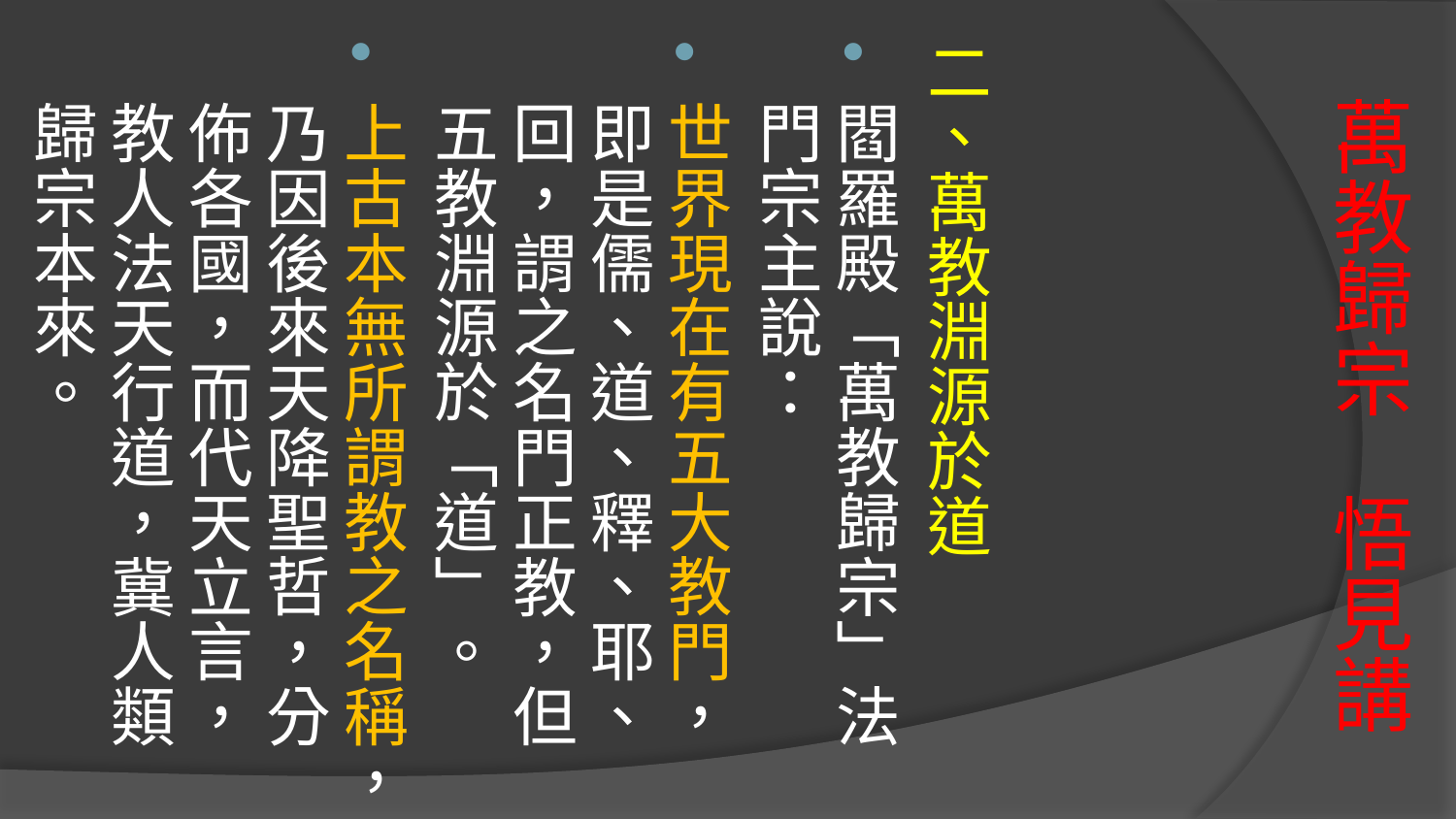

二、萬教淵源於道
閻羅殿「萬教歸宗」法門宗主說：
世界現在有五大教門，即是儒、道、釋、耶、回，謂之名門正教，但五教淵源於「道」。
上古本無所謂教之名稱，乃因後來天降聖哲，分佈各國，而代天立言，教人法天行道，冀人類歸宗本來。
# 萬教歸宗    悟見講